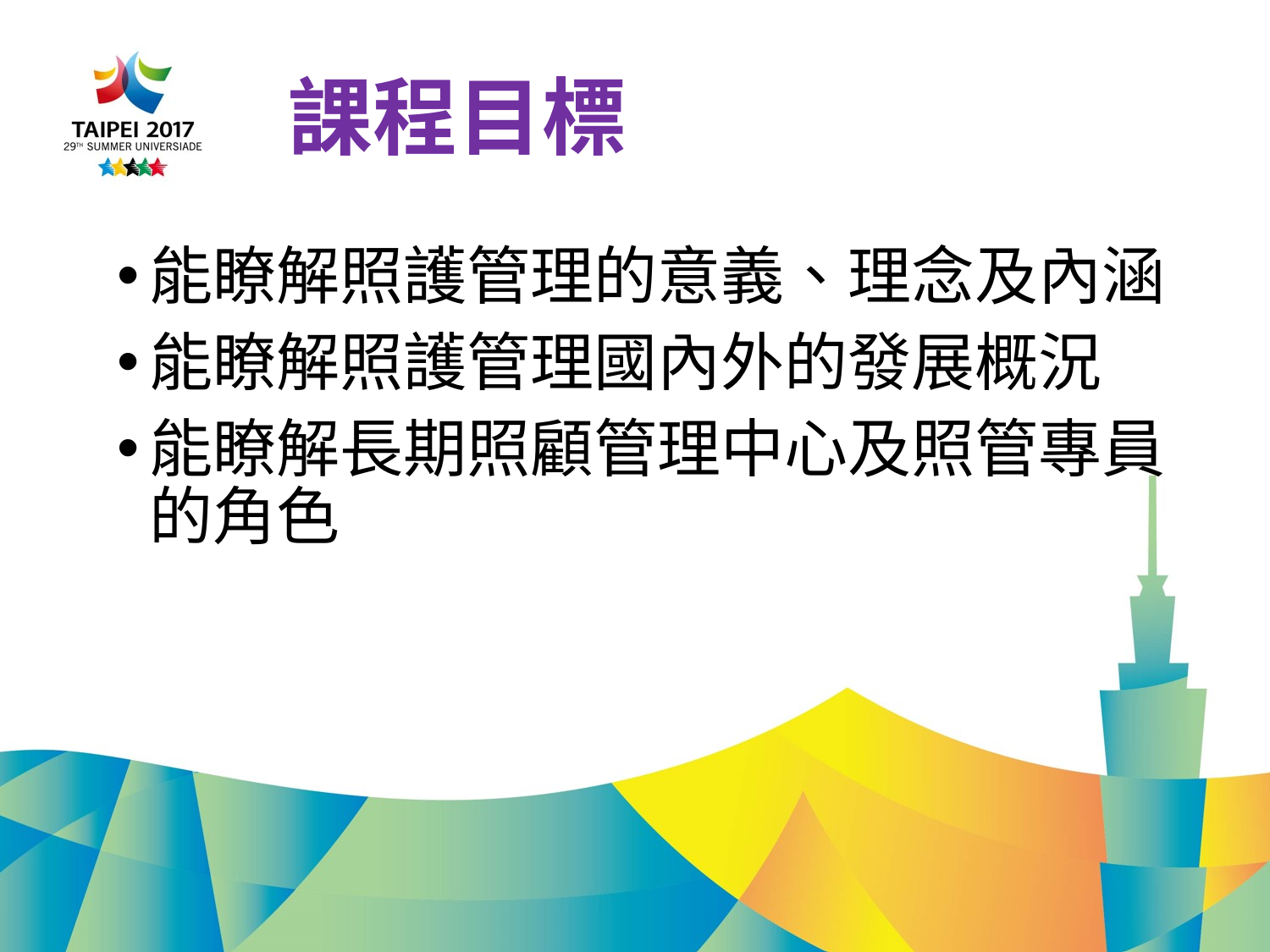

# 課程目標
能瞭解照護管理的意義、理念及內涵
能瞭解照護管理國內外的發展概況
能瞭解長期照顧管理中心及照管專員的角色